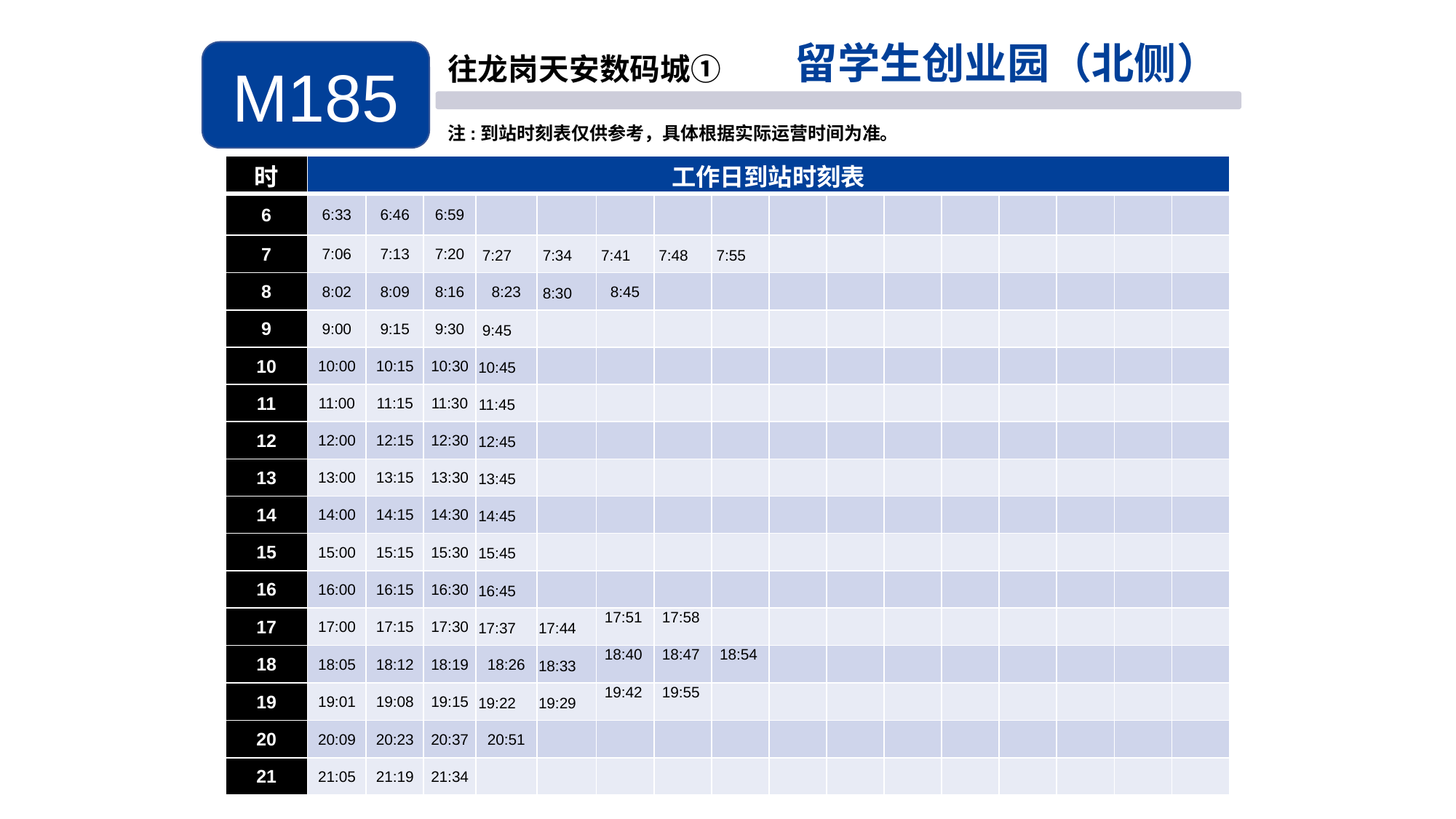

留学生创业园（北侧）
M185
往龙岗天安数码城①

注:到站时刻表仅供参考，具体根据实际运营时间为准。
| 时 | 工作日到站时刻表 |  |  |  |  |  |  |  |  |  |  |  |  |  |  |  |
| --- | --- | --- | --- | --- | --- | --- | --- | --- | --- | --- | --- | --- | --- | --- | --- | --- |
| 6 | 6:33 | 6:46 | 6:59 |  |  |  |  |  |  |  |  |  |  |  |  |  |
| 7 | 7:06 | 7:13 | 7:20 | 7:27 | 7:34 | 7:41 | 7:48 | 7:55 |  |  |  |  |  |  |  |  |
| 8 | 8:02 | 8:09 | 8:16 | 8:23 | 8:30 | 8:45 |  |  |  |  |  |  |  |  |  |  |
| 9 | 9:00 | 9:15 | 9:30 | 9:45 |  |  |  |  |  |  |  |  |  |  |  |  |
| 10 | 10:00 | 10:15 | 10:30 | 10:45 |  |  |  |  |  |  |  |  |  |  |  |  |
| 11 | 11:00 | 11:15 | 11:30 | 11:45 |  |  |  |  |  |  |  |  |  |  |  |  |
| 12 | 12:00 | 12:15 | 12:30 | 12:45 |  |  |  |  |  |  |  |  |  |  |  |  |
| 13 | 13:00 | 13:15 | 13:30 | 13:45 |  |  |  |  |  |  |  |  |  |  |  |  |
| 14 | 14:00 | 14:15 | 14:30 | 14:45 |  |  |  |  |  |  |  |  |  |  |  |  |
| 15 | 15:00 | 15:15 | 15:30 | 15:45 |  |  |  |  |  |  |  |  |  |  |  |  |
| 16 | 16:00 | 16:15 | 16:30 | 16:45 |  |  |  |  |  |  |  |  |  |  |  |  |
| 17 | 17:00 | 17:15 | 17:30 | 17:37 | 17:44 | 17:51 | 17:58 |  |  |  |  |  |  |  |  |  |
| 18 | 18:05 | 18:12 | 18:19 | 18:26 | 18:33 | 18:40 | 18:47 | 18:54 |  |  |  |  |  |  |  |  |
| 19 | 19:01 | 19:08 | 19:15 | 19:22 | 19:29 | 19:42 | 19:55 |  |  |  |  |  |  |  |  |  |
| 20 | 20:09 | 20:23 | 20:37 | 20:51 |  |  |  |  |  |  |  |  |  |  |  |  |
| 21 | 21:05 | 21:19 | 21:34 |  |  |  |  |  |  |  |  |  |  |  |  |  |